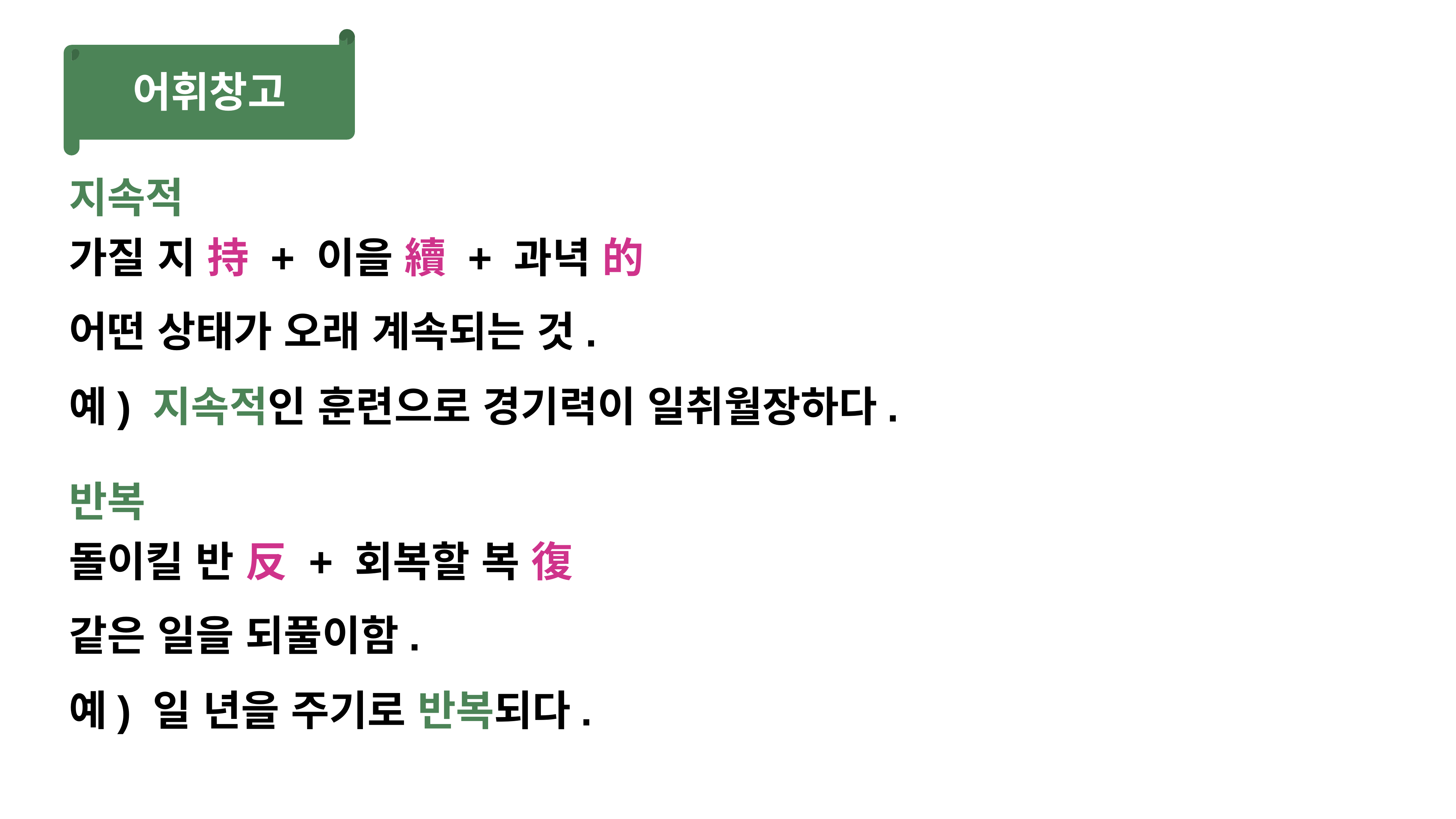

어휘창고
지속적
가질 지 持 + 이을 續 + 과녁 的
어떤 상태가 오래 계속되는 것.
예) 지속적인 훈련으로 경기력이 일취월장하다.
반복
돌이킬 반 反 + 회복할 복 復
같은 일을 되풀이함.
예) 일 년을 주기로 반복되다.